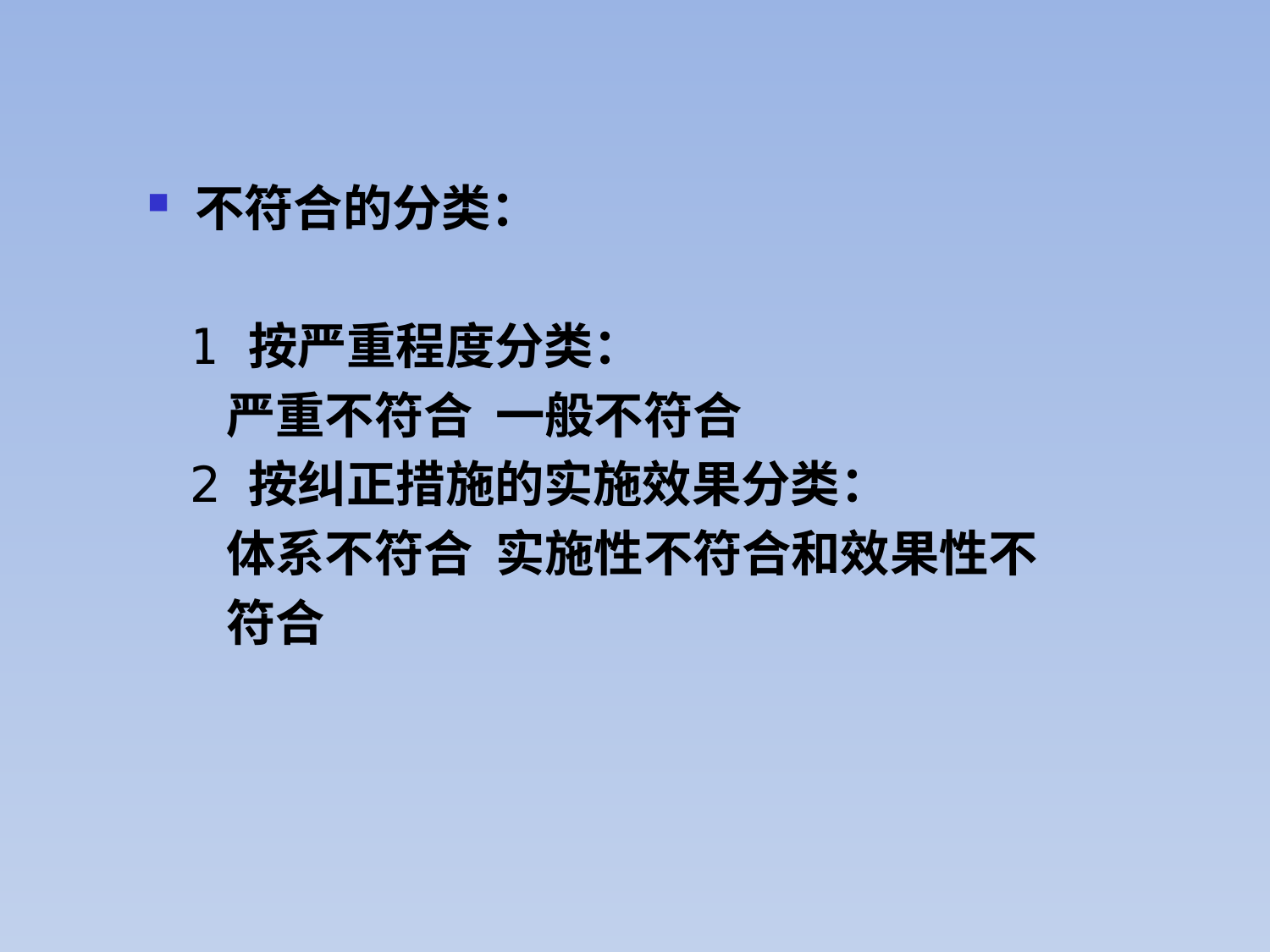

不符合的分类：

   1 按严重程度分类：
      严重不符合  一般不符合
   2 按纠正措施的实施效果分类：
      体系不符合  实施性不符合和效果性不
      符合